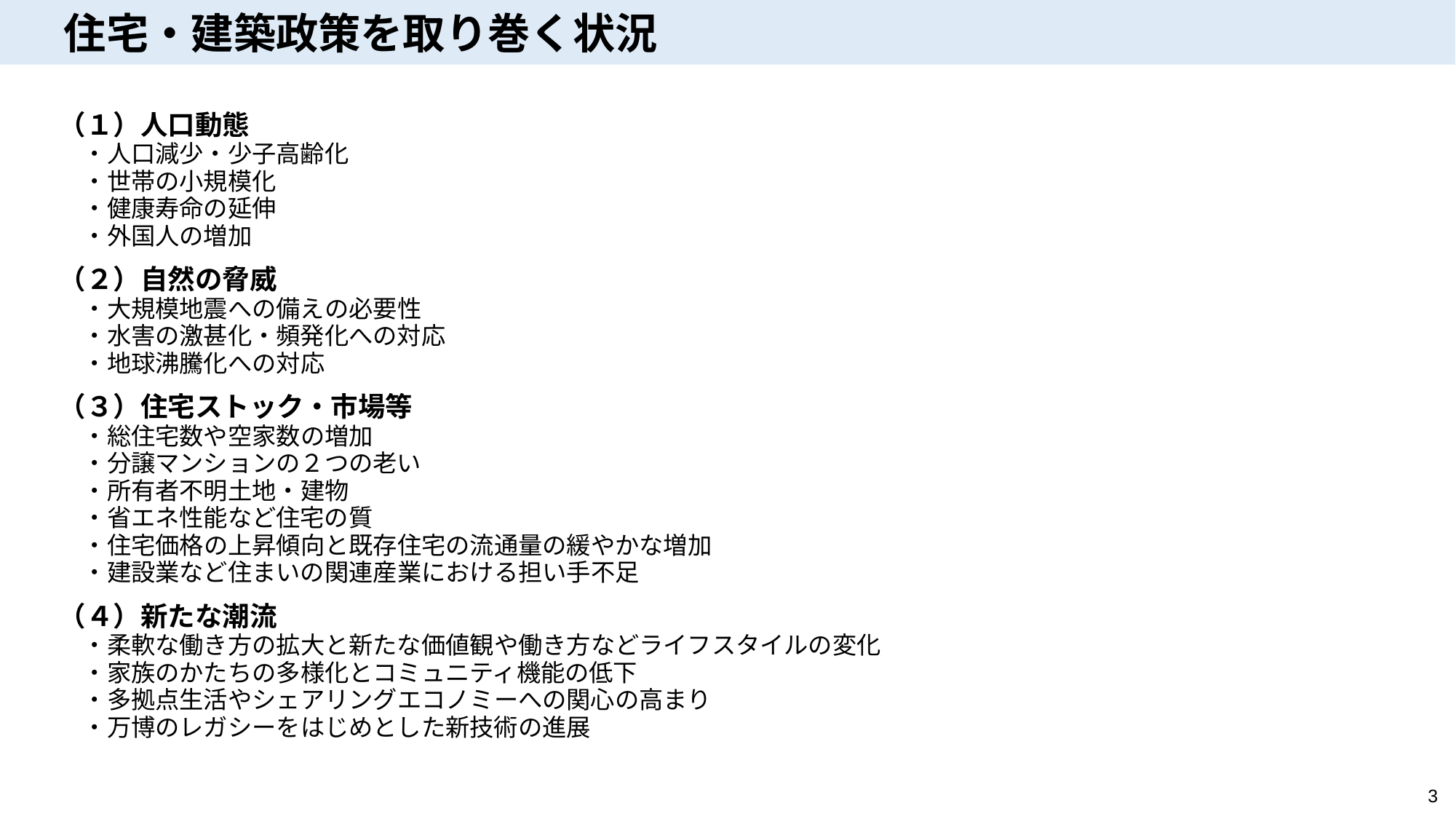

住宅・建築政策を取り巻く状況
（１）人口動態
　・人口減少・少子高齢化
　・世帯の小規模化
　・健康寿命の延伸
　・外国人の増加
（２）自然の脅威
　・大規模地震への備えの必要性
　・水害の激甚化・頻発化への対応
　・地球沸騰化への対応
（３）住宅ストック・市場等
　・総住宅数や空家数の増加
　・分譲マンションの２つの老い
　・所有者不明土地・建物
　・省エネ性能など住宅の質
　・住宅価格の上昇傾向と既存住宅の流通量の緩やかな増加
　・建設業など住まいの関連産業における担い手不足
（４）新たな潮流
　・柔軟な働き方の拡大と新たな価値観や働き方などライフスタイルの変化
　・家族のかたちの多様化とコミュニティ機能の低下
　・多拠点生活やシェアリングエコノミーへの関心の高まり
　・万博のレガシーをはじめとした新技術の進展

3